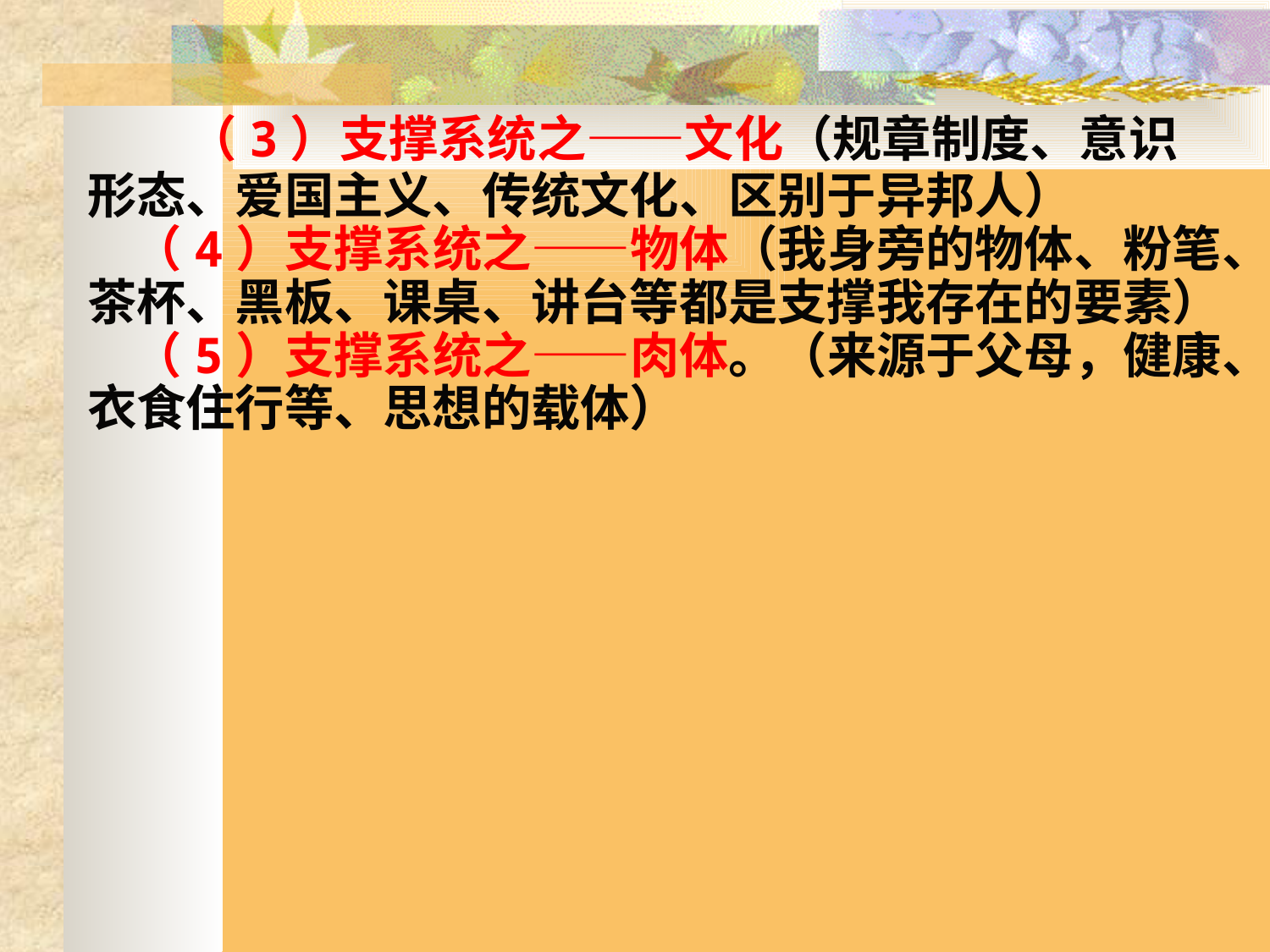

（3）支撑系统之——文化（规章制度、意识形态、爱国主义、传统文化、区别于异邦人）
   （4）支撑系统之——物体（我身旁的物体、粉笔、茶杯、黑板、课桌、讲台等都是支撑我存在的要素）
   （5）支撑系统之——肉体。（来源于父母，健康、衣食住行等、思想的载体）